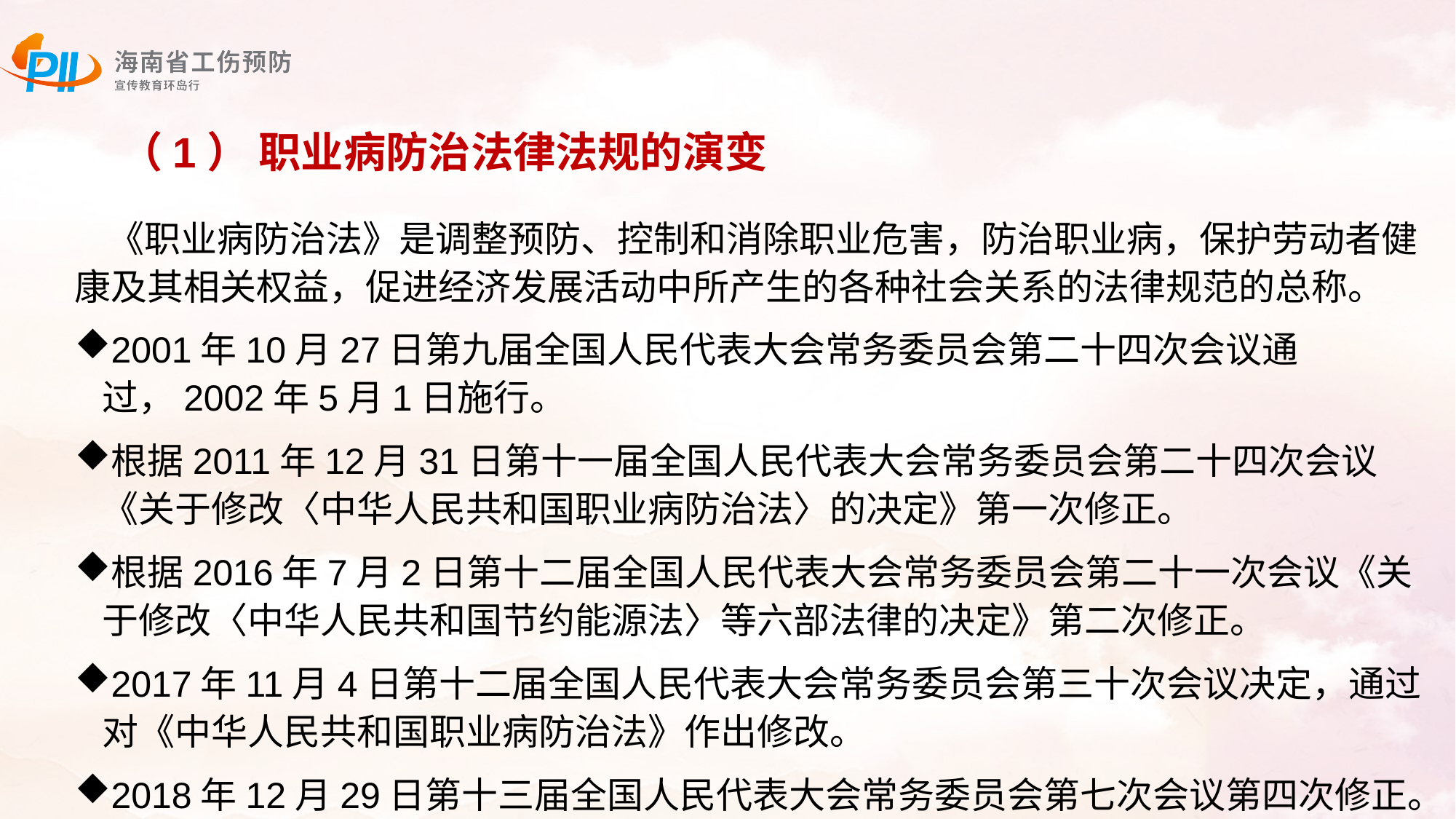

（1） 职业病防治法律法规的演变
   《职业病防治法》是调整预防、控制和消除职业危害，防治职业病，保护劳动者健康及其相关权益，促进经济发展活动中所产生的各种社会关系的法律规范的总称。
2001年10月27日第九届全国人民代表大会常务委员会第二十四次会议通过，2002年5月1日施行。
根据2011年12月31日第十一届全国人民代表大会常务委员会第二十四次会议《关于修改〈中华人民共和国职业病防治法〉的决定》第一次修正。
根据2016年7月2日第十二届全国人民代表大会常务委员会第二十一次会议《关于修改〈中华人民共和国节约能源法〉等六部法律的决定》第二次修正。
2017年11月4日第十二届全国人民代表大会常务委员会第三十次会议决定，通过对《中华人民共和国职业病防治法》作出修改。
2018年12月29日第十三届全国人民代表大会常务委员会第七次会议第四次修正。
◆自2002年5月1日起施行。